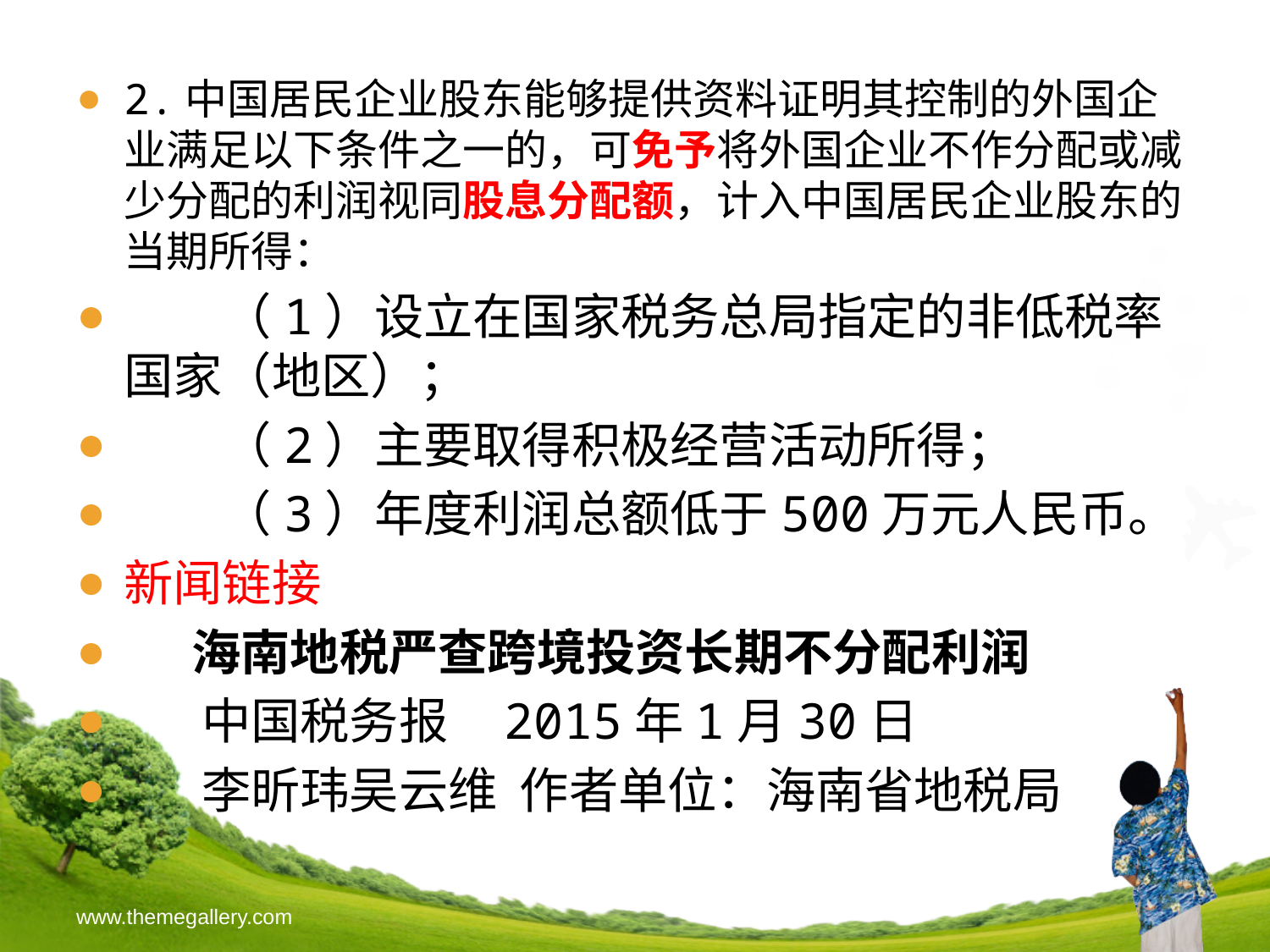

2.中国居民企业股东能够提供资料证明其控制的外国企业满足以下条件之一的，可免予将外国企业不作分配或减少分配的利润视同股息分配额，计入中国居民企业股东的当期所得：
　　（1）设立在国家税务总局指定的非低税率国家（地区）；
　　（2）主要取得积极经营活动所得；
　　（3）年度利润总额低于500万元人民币。
新闻链接
     海南地税严查跨境投资长期不分配利润
      中国税务报    2015年1月30日
      李昕玮吴云维  作者单位：海南省地税局
www.themegallery.com